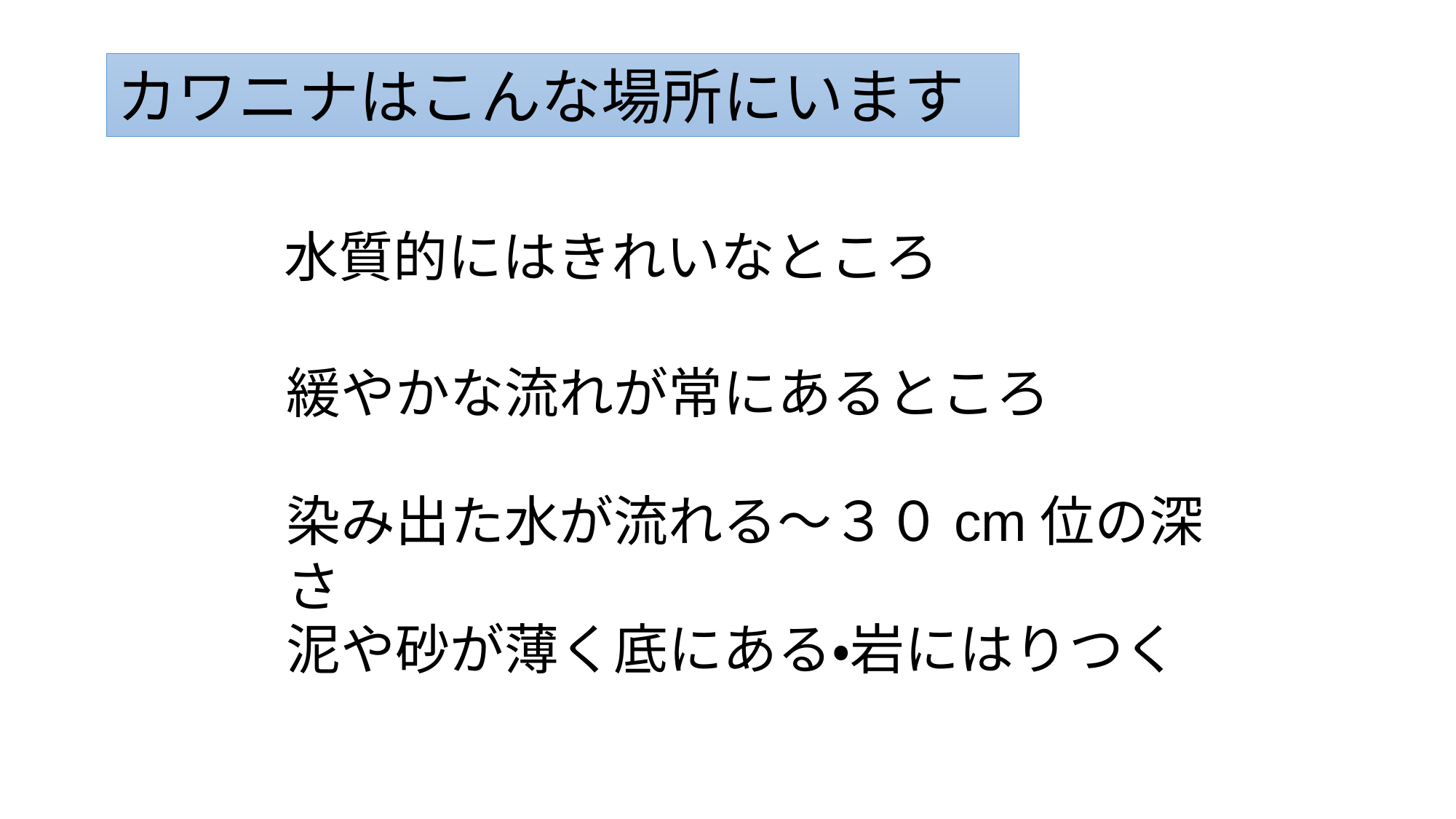

カワニナはこんな場所にいます
水質的にはきれいなところ
緩やかな流れが常にあるところ
染み出た水が流れる～３０cm位の深さ
泥や砂が薄く底にある・岩にはりつく